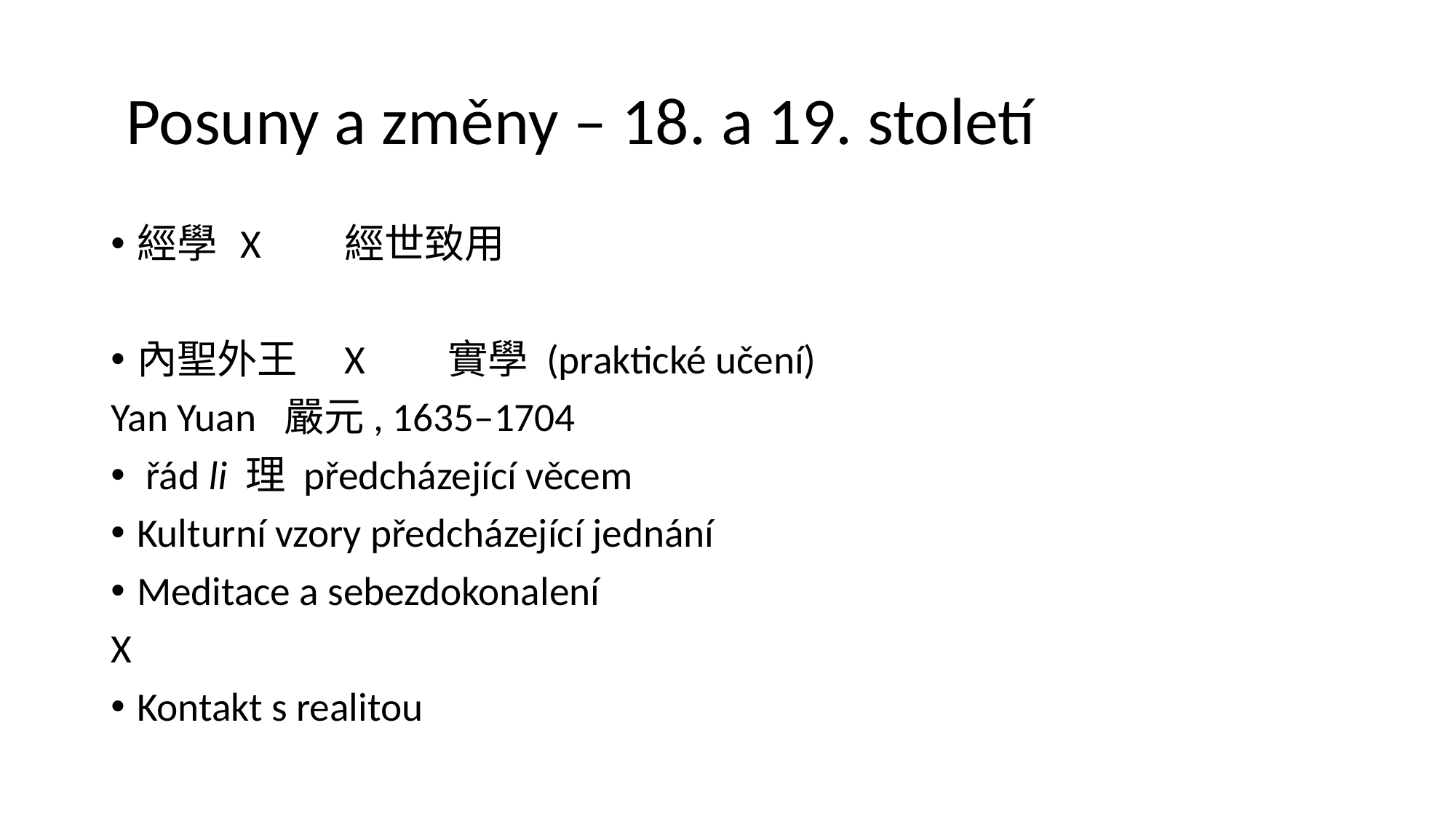

# Posuny a změny – 18. a 19. století
經學	X		經世致用

內聖外王	X		實學 (praktické učení)
Yan Yuan  嚴元, 1635–1704
 řád li 理 předcházející věcem
Kulturní vzory předcházející jednání
Meditace a sebezdokonalení
X
Kontakt s realitou